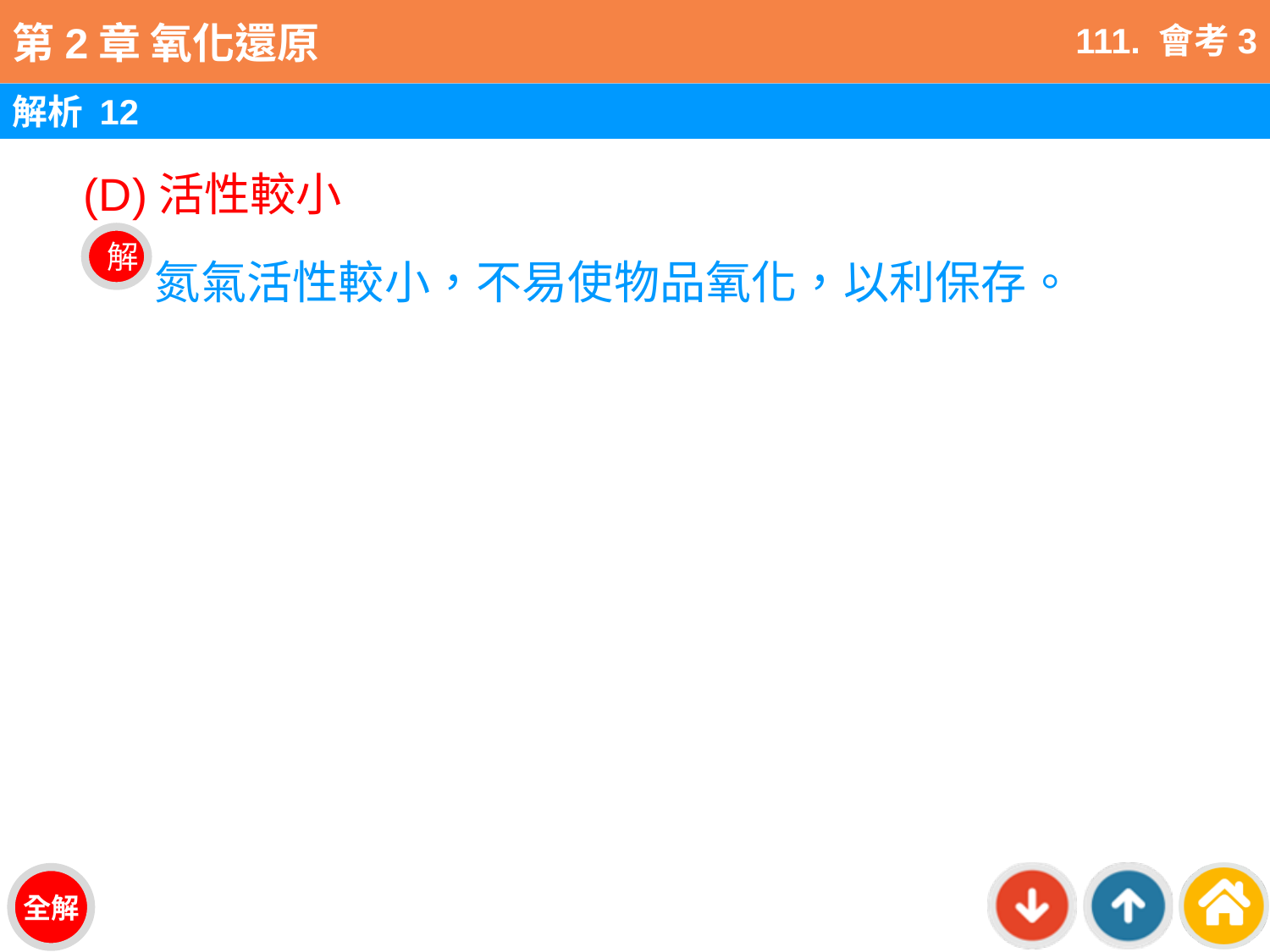

111. 會考3
解析 12
(D)活性較小
氮氣活性較小，不易使物品氧化，以利保存。
解
全解